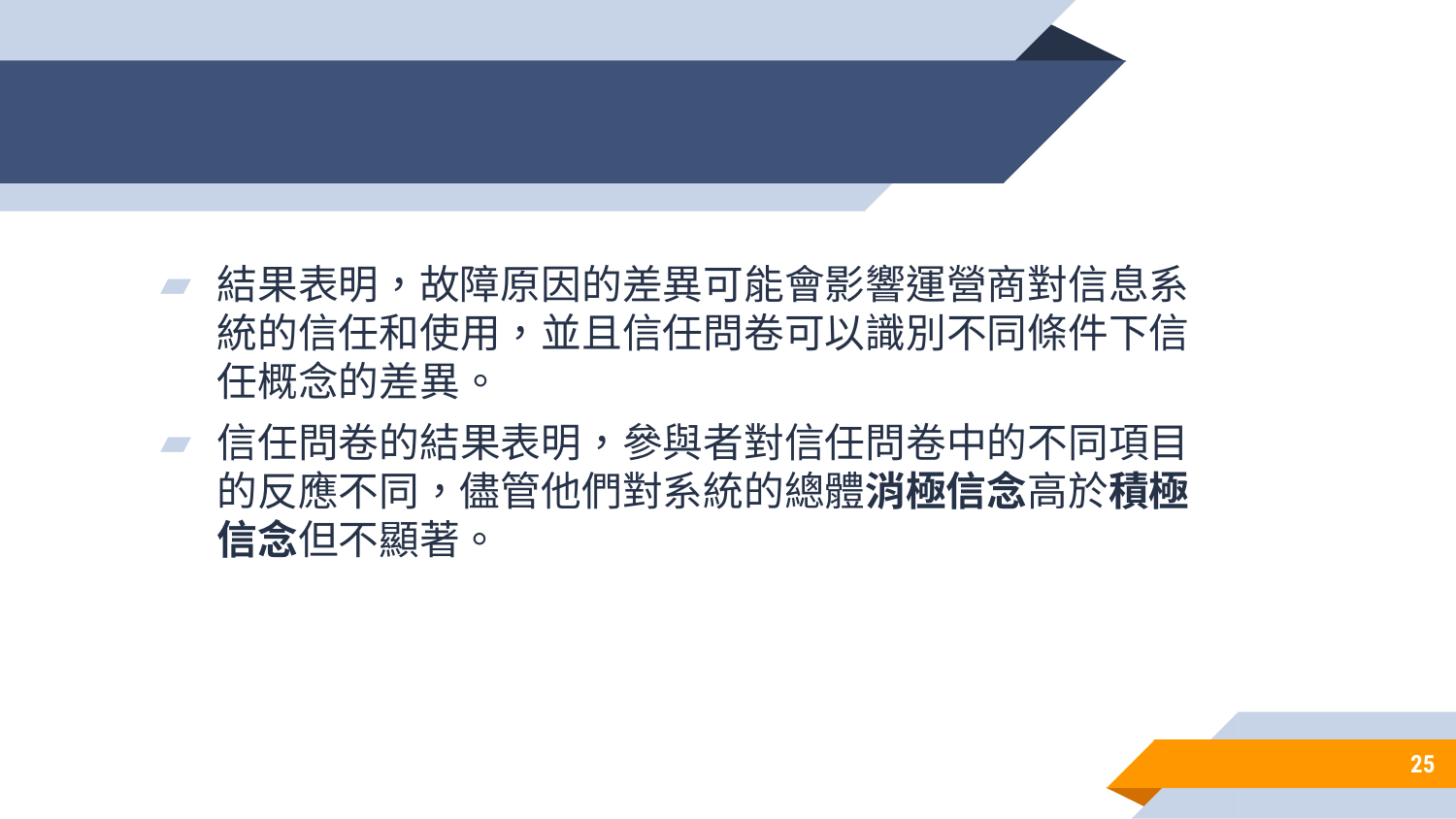

#
結果表明，故障原因的差異可能會影響運營商對信息系統的信任和使用，並且信任問卷可以識別不同條件下信任概念的差異。
信任問卷的結果表明，參與者對信任問卷中的不同項目的反應不同，儘管他們對系統的總體消極信念高於積極信念但不顯著。

25